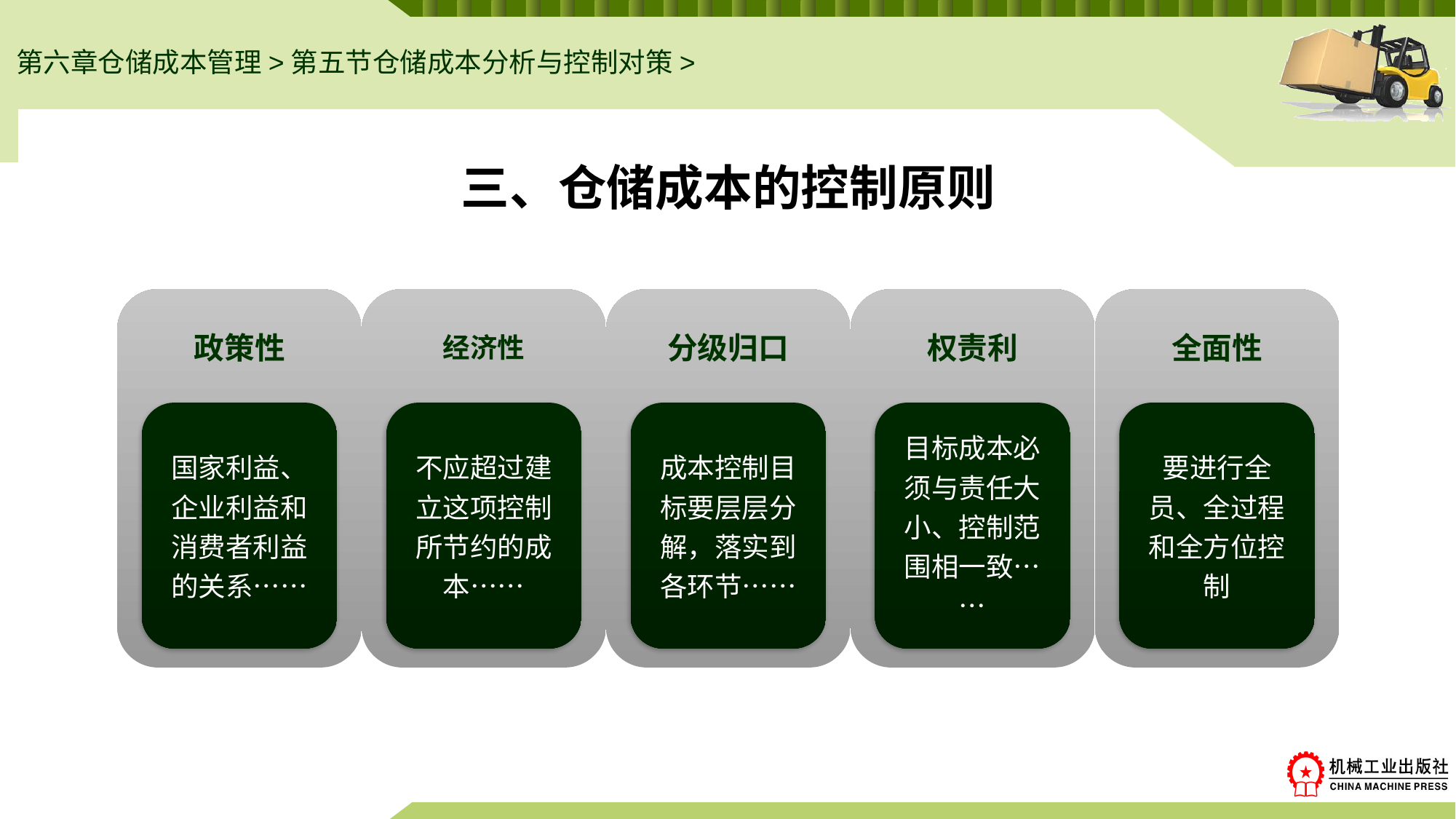

第六章仓储成本管理>第五节仓储成本分析与控制对策>
# 三、仓储成本的控制原则
政策性
经济性
分级归口
权责利
全面性
国家利益、企业利益和消费者利益的关系……
不应超过建立这项控制所节约的成本……
成本控制目标要层层分解，落实到各环节……
目标成本必须与责任大小、控制范围相一致……
要进行全员、全过程和全方位控制